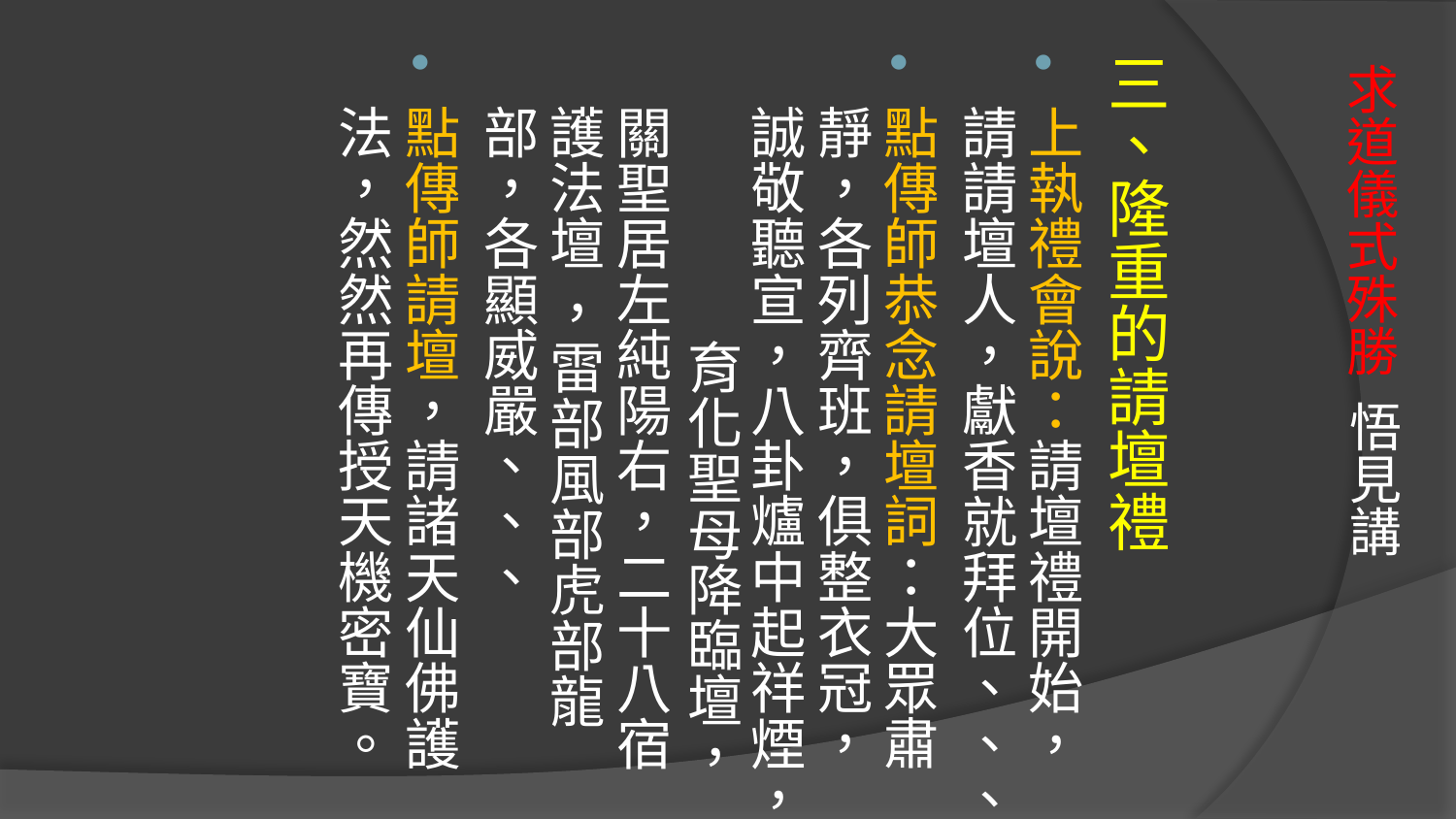

三、隆重的請壇禮
上執禮會說：請壇禮開始，請請壇人，獻香就拜位、、、
點傳師恭念請壇詞：大眾肅靜，各列齊班，俱整衣冠，誠敬聽宣，八卦爐中起祥煙，                   育化聖母降臨壇，關聖居左純陽右，二十八宿護法壇 ，雷部風部虎部龍部，各顯威嚴、、、
點傳師請壇，請諸天仙佛護法，然然再傳授天機密寶。

# 求道儀式殊勝  悟見講